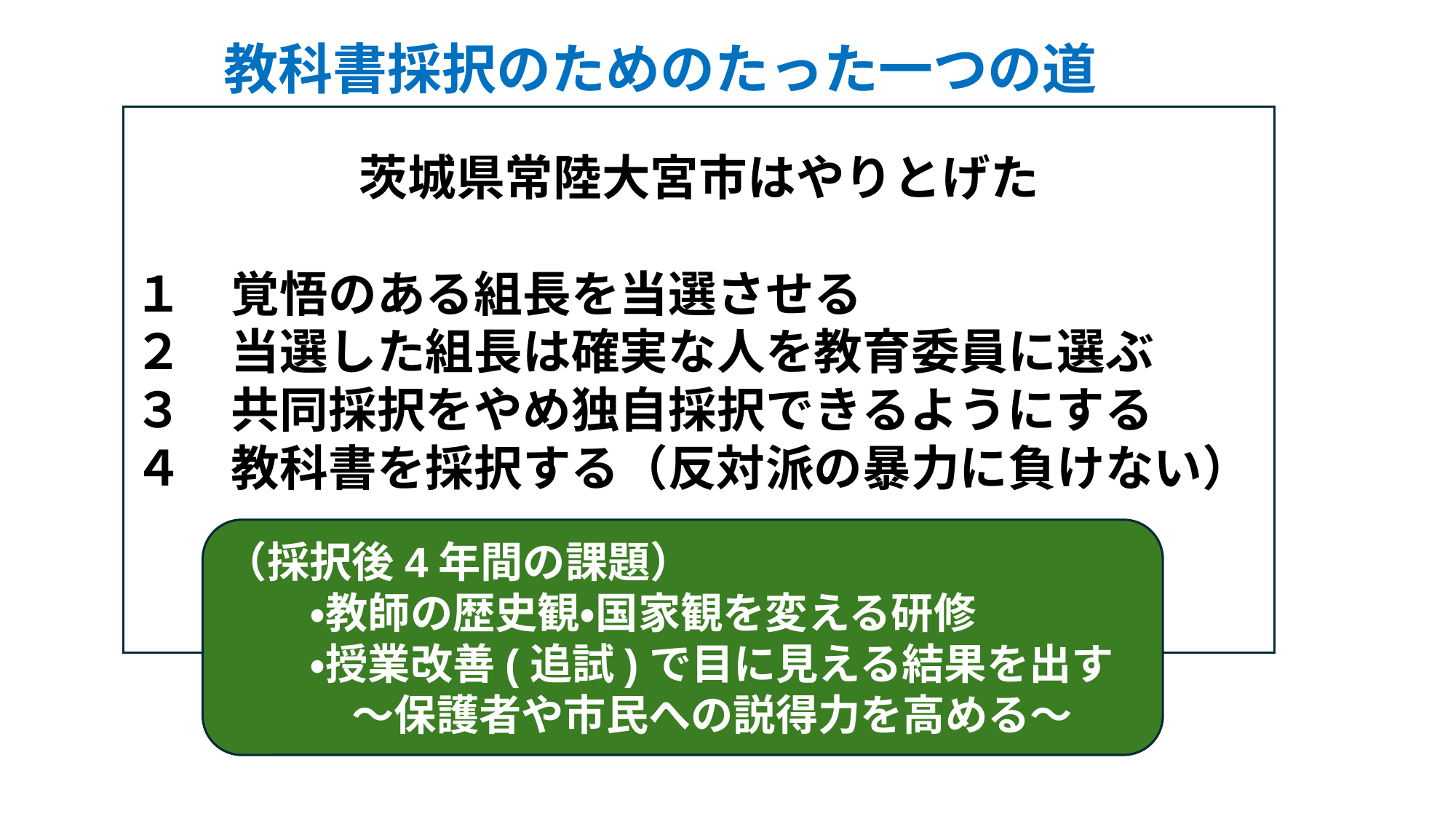

教科書採択のためのたった一つの道
茨城県常陸大宮市はやりとげた

１　覚悟のある組長を当選させる
２　当選した組長は確実な人を教育委員に選ぶ
３　共同採択をやめ独自採択できるようにする
４　教科書を採択する（反対派の暴力に負けない）

（採択後4年間の課題）
　　・教師の歴史観・国家観を変える研修
　　・授業改善(追試)で目に見える結果を出す
　　　～保護者や市民への説得力を高める～